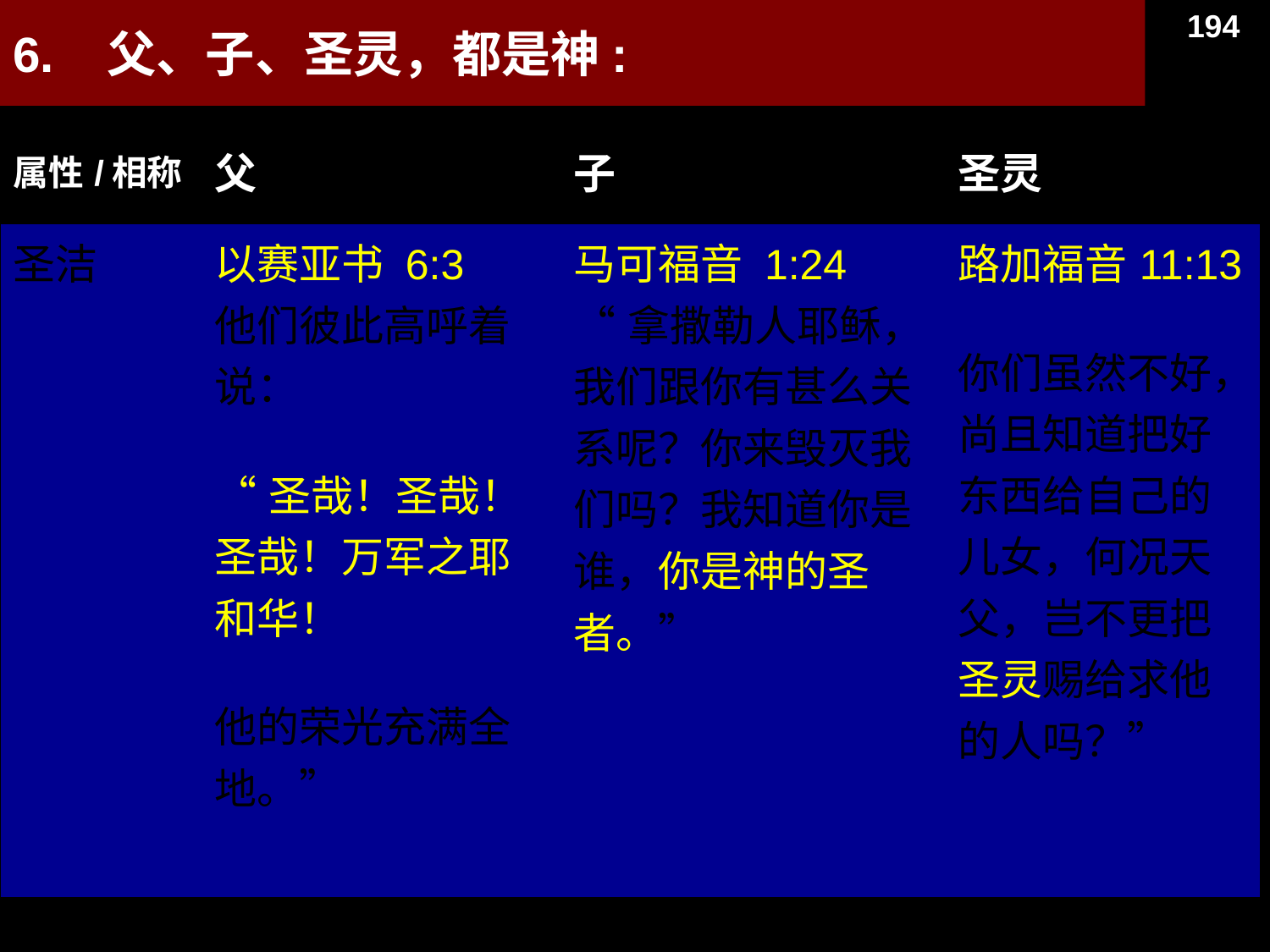

# 6.   父、子、圣灵，都是神:
194
| 属性/相称 | 父 | 子 | 圣灵 |
| --- | --- | --- | --- |
| 圣洁 | 以赛亚书 6:3 他们彼此高呼着说： “圣哉！圣哉！圣哉！万军之耶和华！ 他的荣光充满全地。” | 马可福音 1:24 “拿撒勒人耶稣，我们跟你有甚么关系呢？你来毁灭我们吗？我知道你是谁，你是神的圣者。” | 路加福音11:13 你们虽然不好，尚且知道把好东西给自己的儿女，何况天父，岂不更把圣灵赐给求他的人吗？” |